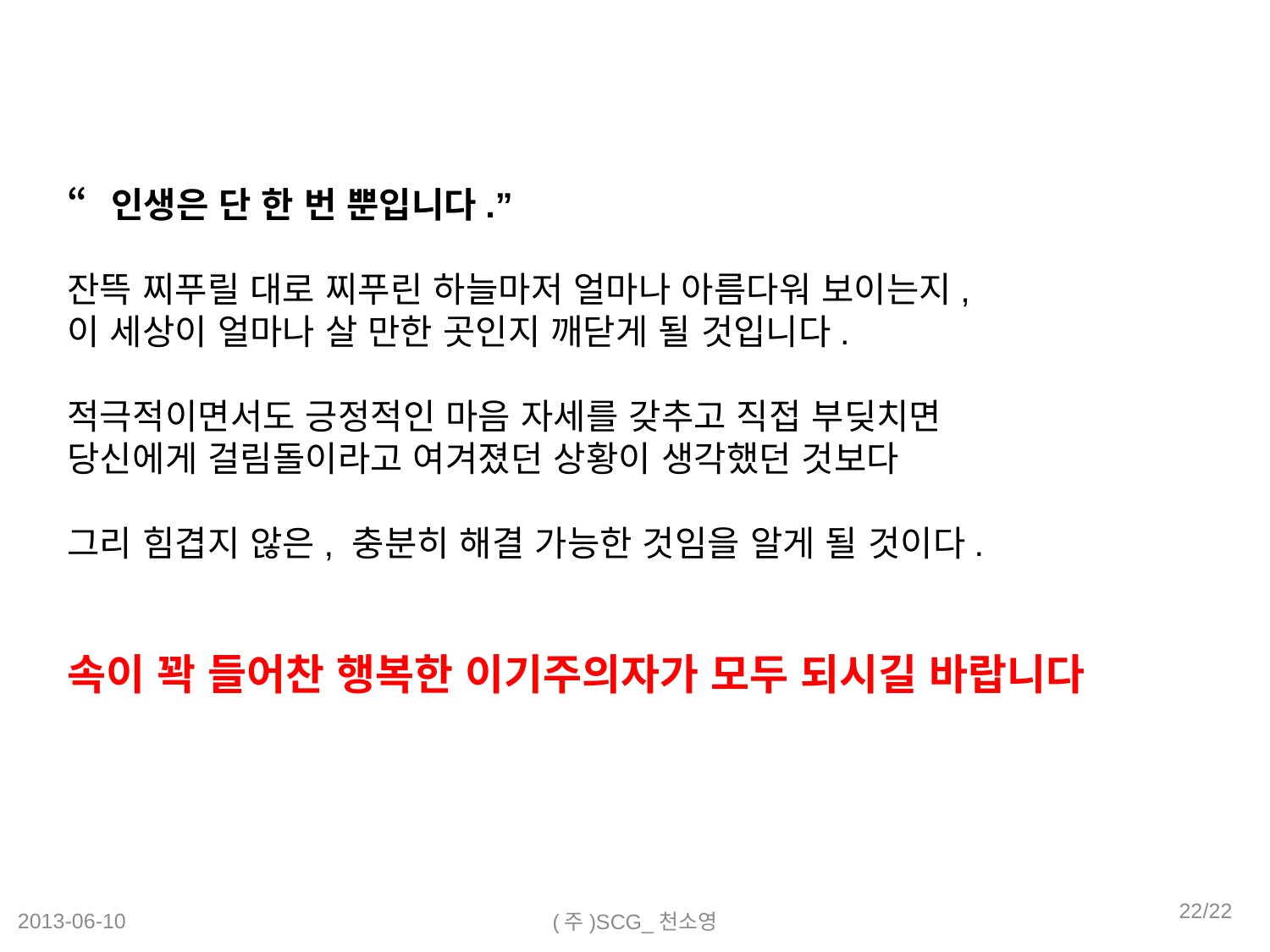

“인생은 단 한 번 뿐입니다.”

잔뜩 찌푸릴 대로 찌푸린 하늘마저 얼마나 아름다워 보이는지,
이 세상이 얼마나 살 만한 곳인지 깨닫게 될 것입니다.

적극적이면서도 긍정적인 마음 자세를 갖추고 직접 부딪치면
당신에게 걸림돌이라고 여겨졌던 상황이 생각했던 것보다

그리 힘겹지 않은, 충분히 해결 가능한 것임을 알게 될 것이다.

속이 꽉 들어찬 행복한 이기주의자가 모두 되시길 바랍니다
22/22
2013-06-10
(주)SCG_천소영